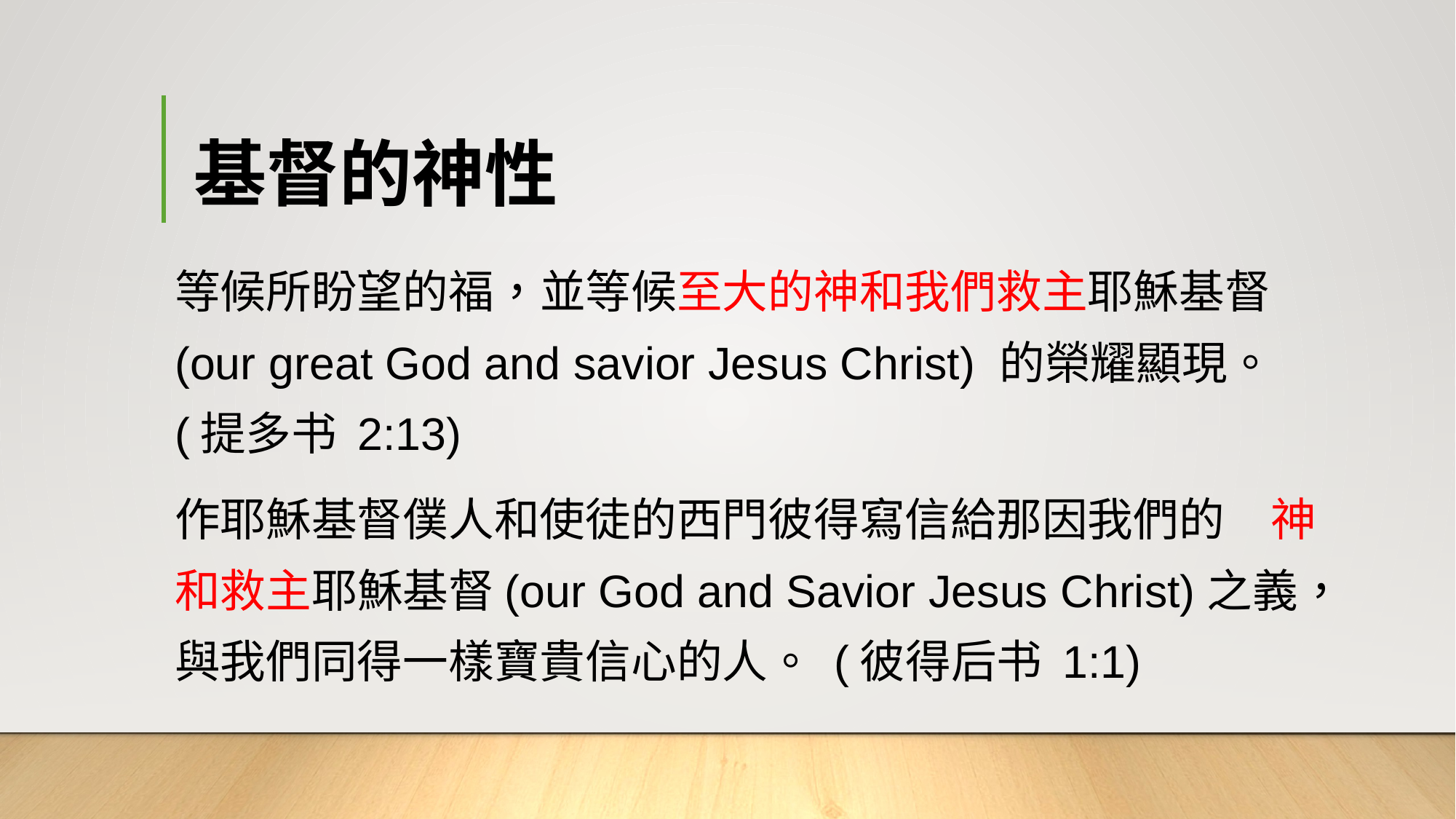

# 基督的神性
等候所盼望的福，並等候至大的神和我們救主耶穌基督(our great God and savior Jesus Christ) 的榮耀顯現。 (提多书 2:13)
作耶穌基督僕人和使徒的西門彼得寫信給那因我們的　神和救主耶穌基督(our God and Savior Jesus Christ)之義，與我們同得一樣寶貴信心的人。 (彼得后书 1:1)